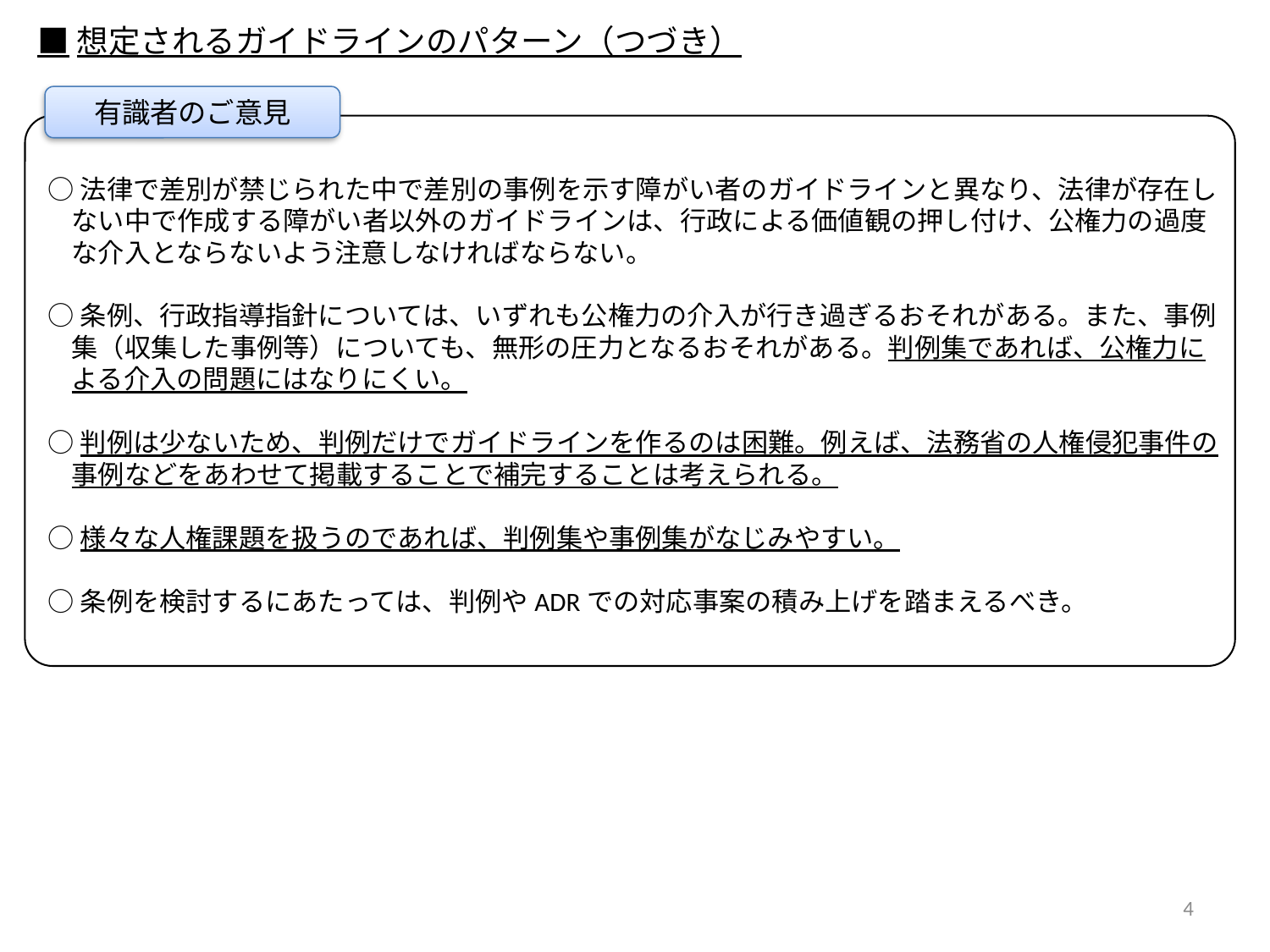

■想定されるガイドラインのパターン（つづき）
有識者のご意見

○法律で差別が禁じられた中で差別の事例を示す障がい者のガイドラインと異なり、法律が存在しない中で作成する障がい者以外のガイドラインは、行政による価値観の押し付け、公権力の過度な介入とならないよう注意しなければならない。

○条例、行政指導指針については、いずれも公権力の介入が行き過ぎるおそれがある。また、事例集（収集した事例等）についても、無形の圧力となるおそれがある。判例集であれば、公権力による介入の問題にはなりにくい。

○判例は少ないため、判例だけでガイドラインを作るのは困難。例えば、法務省の人権侵犯事件の事例などをあわせて掲載することで補完することは考えられる。

○様々な人権課題を扱うのであれば、判例集や事例集がなじみやすい。

○条例を検討するにあたっては、判例やADRでの対応事案の積み上げを踏まえるべき。
4